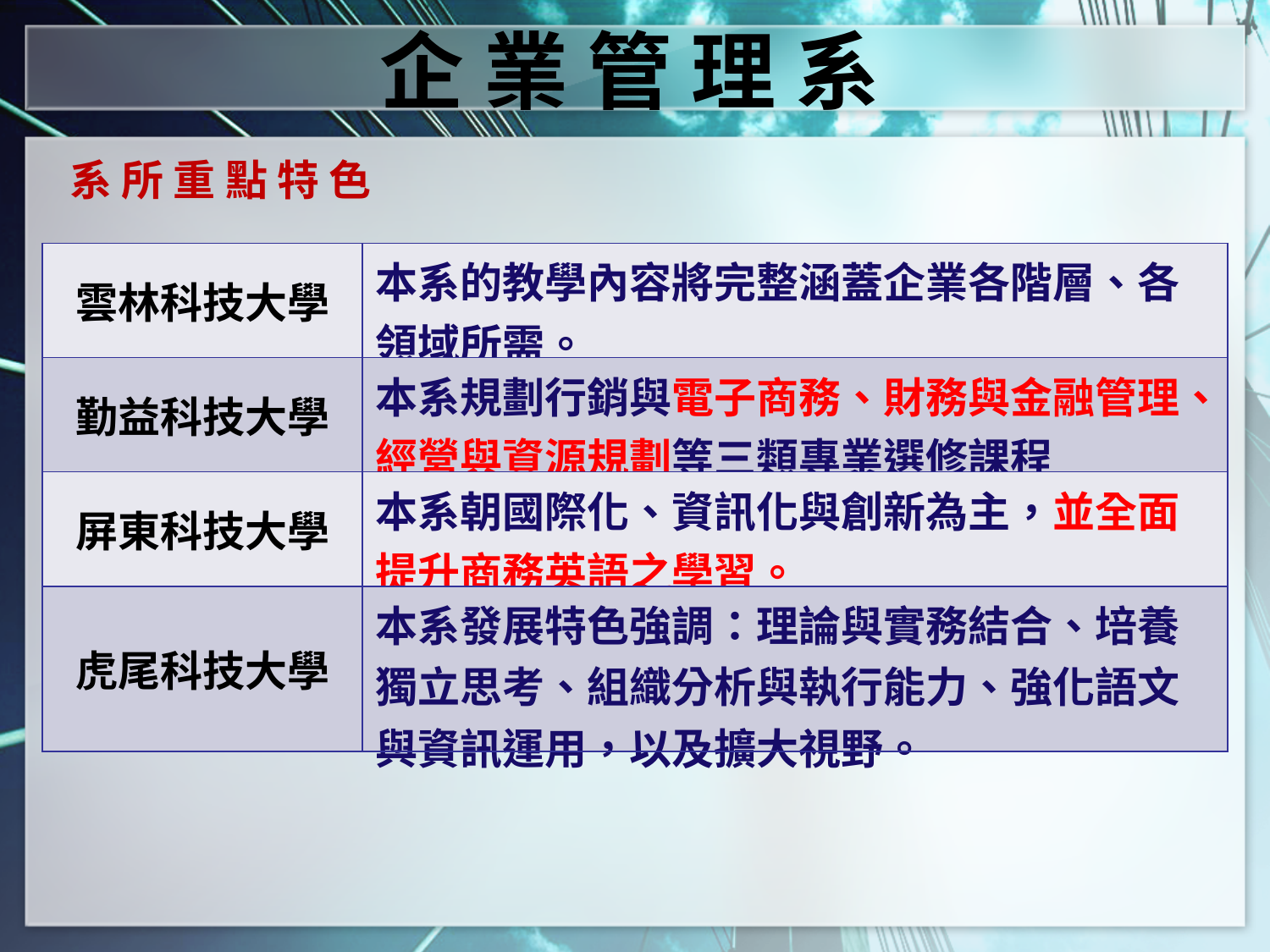

企 業 管 理 系
系 所 重 點 特 色
| 雲林科技大學 | 本系的教學內容將完整涵蓋企業各階層、各領域所需。 |
| --- | --- |
| 勤益科技大學 | 本系規劃行銷與電子商務、財務與金融管理、經營與資源規劃等三類專業選修課程 |
| 屏東科技大學 | 本系朝國際化、資訊化與創新為主，並全面提升商務英語之學習。 |
| 虎尾科技大學 | 本系發展特色強調：理論與實務結合、培養獨立思考、組織分析與執行能力、強化語文與資訊運用，以及擴大視野。 |